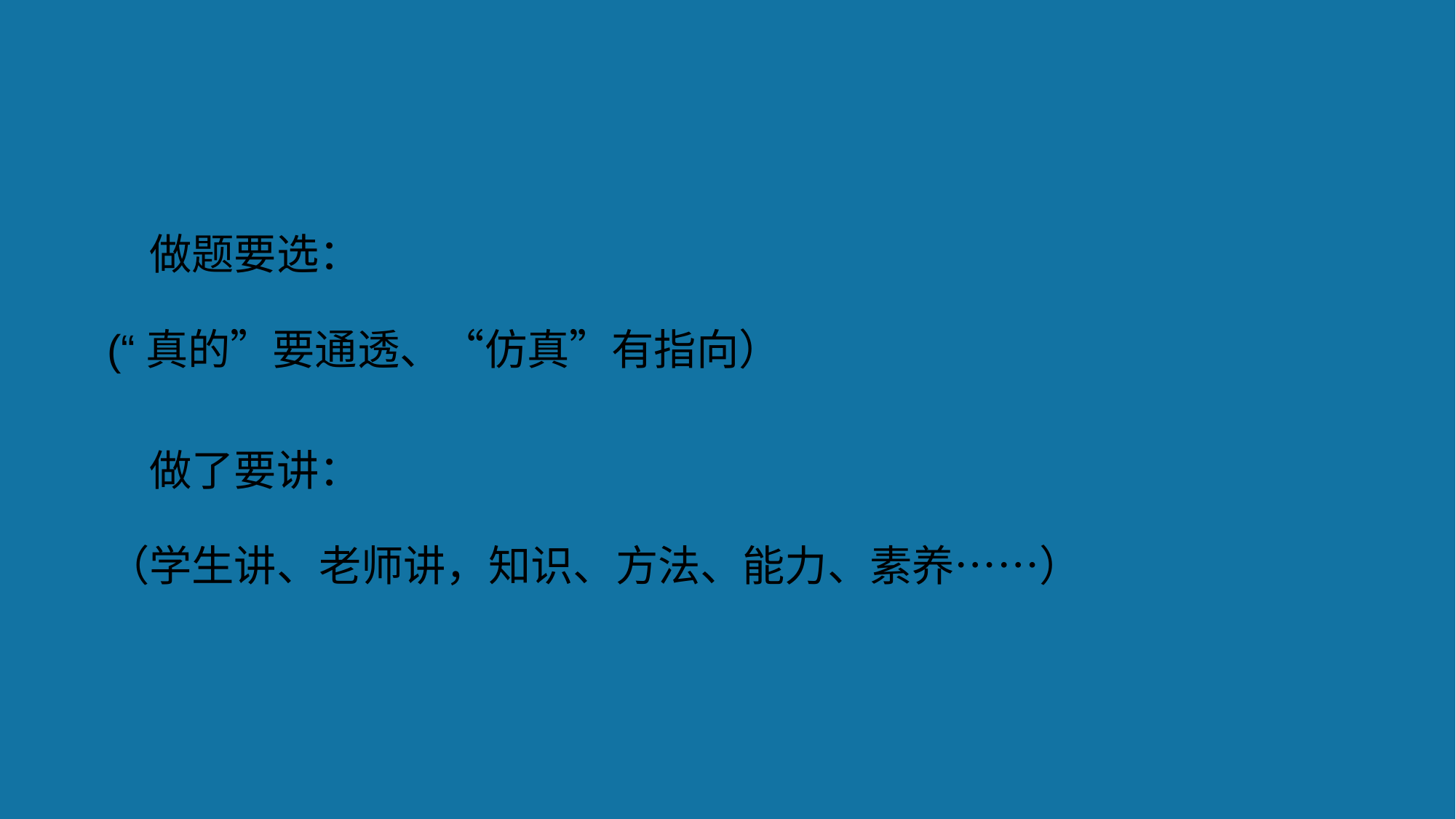

我的“题观”
做题要选：选有所依
(“真的”要通透、“仿真”有指向）
做了要讲：讲有所侧
（学生讲、老师讲，知识、方法、能力、素养……）